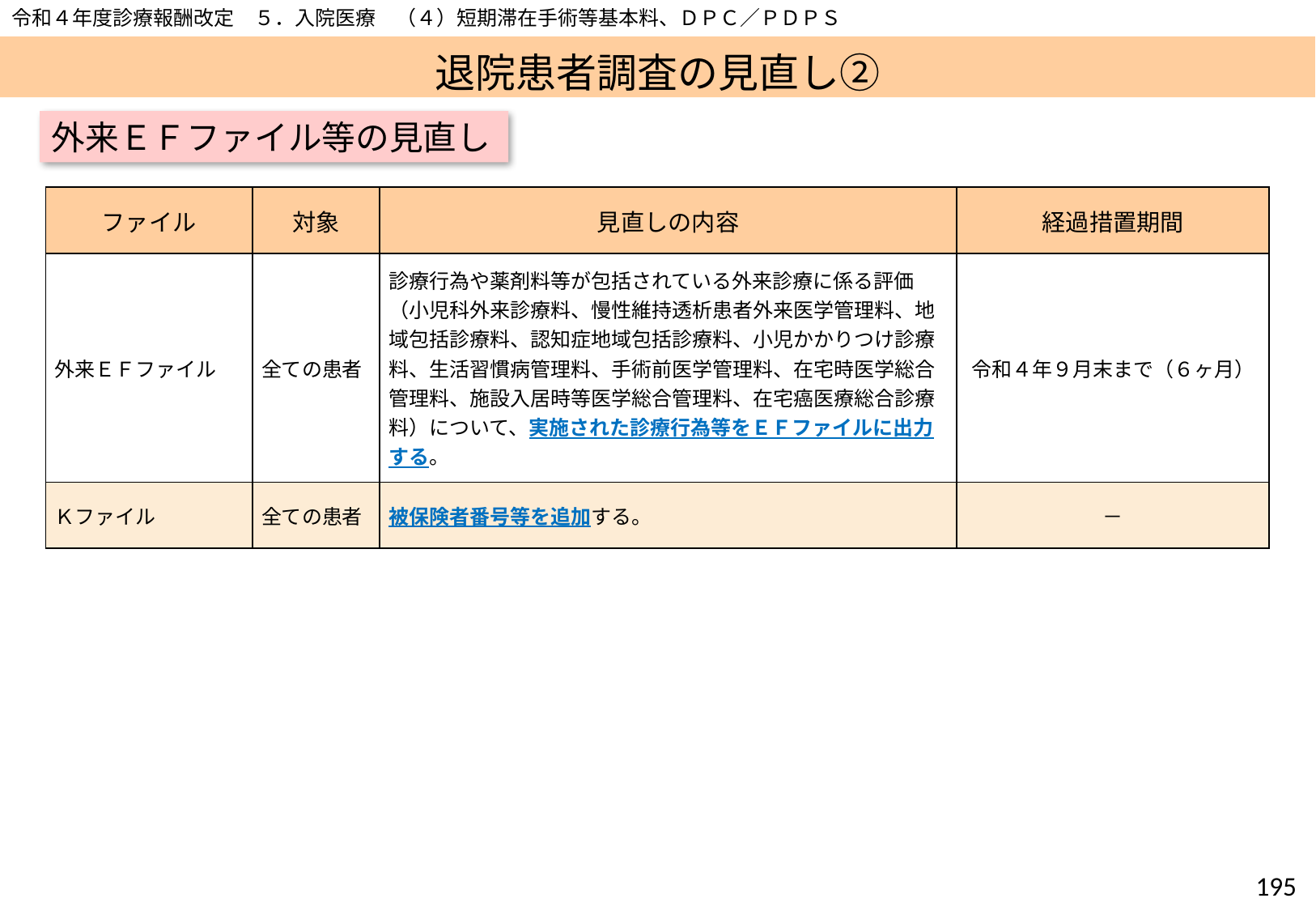

令和４年度診療報酬改定　５．入院医療　（４）短期滞在手術等基本料、ＤＰＣ／ＰＤＰＳ
# 退院患者調査の見直し②
外来ＥＦファイル等の見直し
| ファイル | 対象 | 見直しの内容 | 経過措置期間 |
| --- | --- | --- | --- |
| 外来ＥＦファイル | 全ての患者 | 診療行為や薬剤料等が包括されている外来診療に係る評価（小児科外来診療料、慢性維持透析患者外来医学管理料、地域包括診療料、認知症地域包括診療料、小児かかりつけ診療料、生活習慣病管理料、手術前医学管理料、在宅時医学総合管理料、施設入居時等医学総合管理料、在宅癌医療総合診療料）について、実施された診療行為等をＥＦファイルに出力する。 | 令和４年９月末まで（６ヶ月） |
| Ｋファイル | 全ての患者 | 被保険者番号等を追加する。 | － |
195